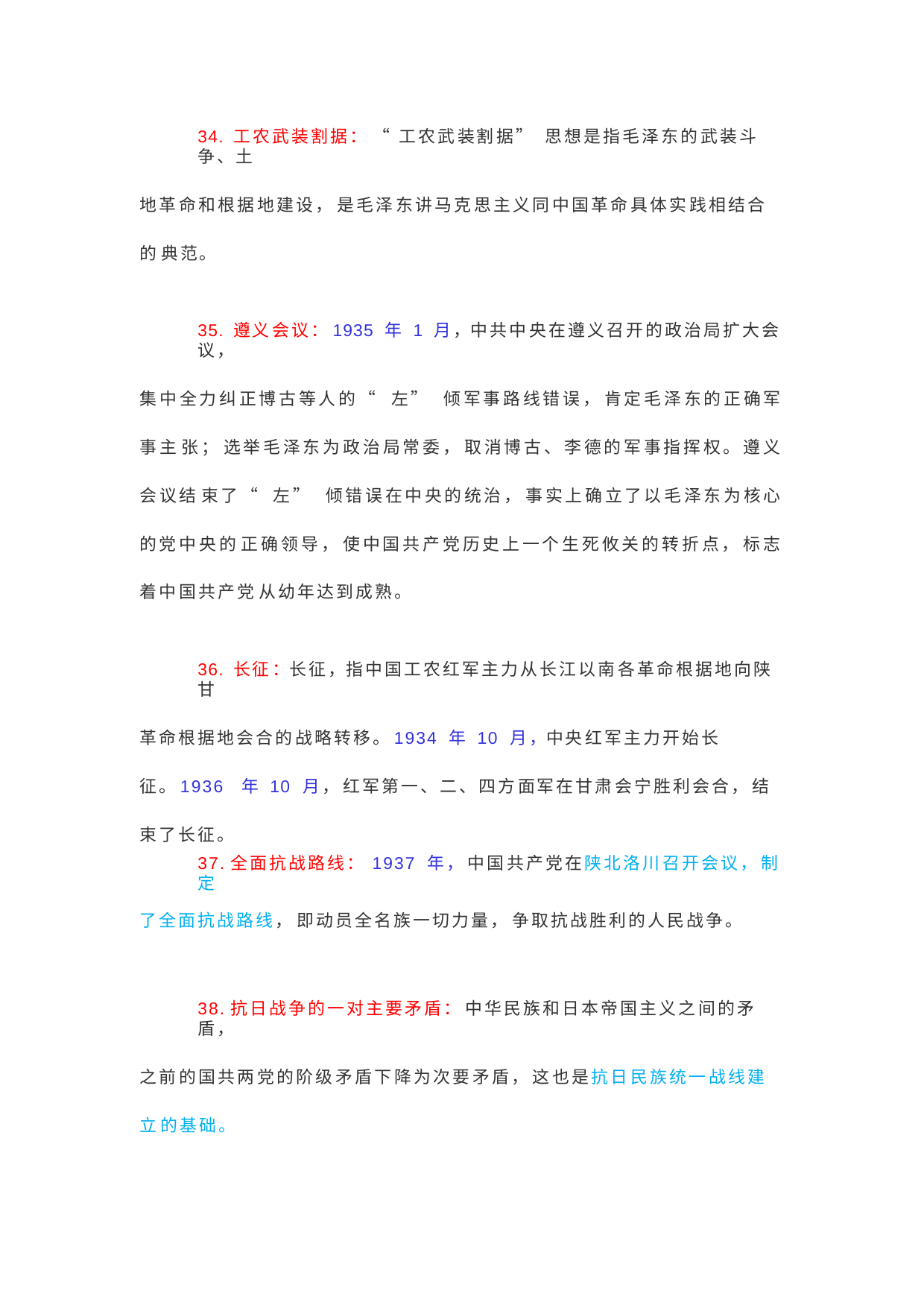

34. 工农武装割据：“ 工农武装割据”思想是指毛泽东的武装斗争、土
地革命和根据地建设， 是毛泽东讲马克思主义同中国革命具体实践相结合的 典范。
35. 遵义会议：1935 年 1 月，中共中央在遵义召开的政治局扩大会议，
集中全力纠正博古等人的“ 左” 倾军事路线错误， 肯定毛泽东的正确军事主 张； 选举毛泽东为政治局常委， 取消博古、李德的军事指挥权。遵义会议结 束了“ 左” 倾错误在中央的统治， 事实上确立了以毛泽东为核心的党中央的 正确领导， 使中国共产党历史上一个生死攸关的转折点， 标志着中国共产党 从幼年达到成熟。
36. 长征：长征，指中国工农红军主力从长江以南各革命根据地向陕甘
革命根据地会合的战略转移。1934 年 10 月，中央红军主力开始长征。1936  年 10 月， 红军第一、二、四方面军在甘肃会宁胜利会合， 结束了长征。
37.全面抗战路线： 1937 年， 中国共产党在陕北洛川召开会议， 制定

了全面抗战路线， 即动员全名族一切力量， 争取抗战胜利的人民战争。
38.抗日战争的一对主要矛盾： 中华民族和日本帝国主义之间的矛盾，
之前的国共两党的阶级矛盾下降为次要矛盾， 这也是抗日民族统一战线建立 的基础。